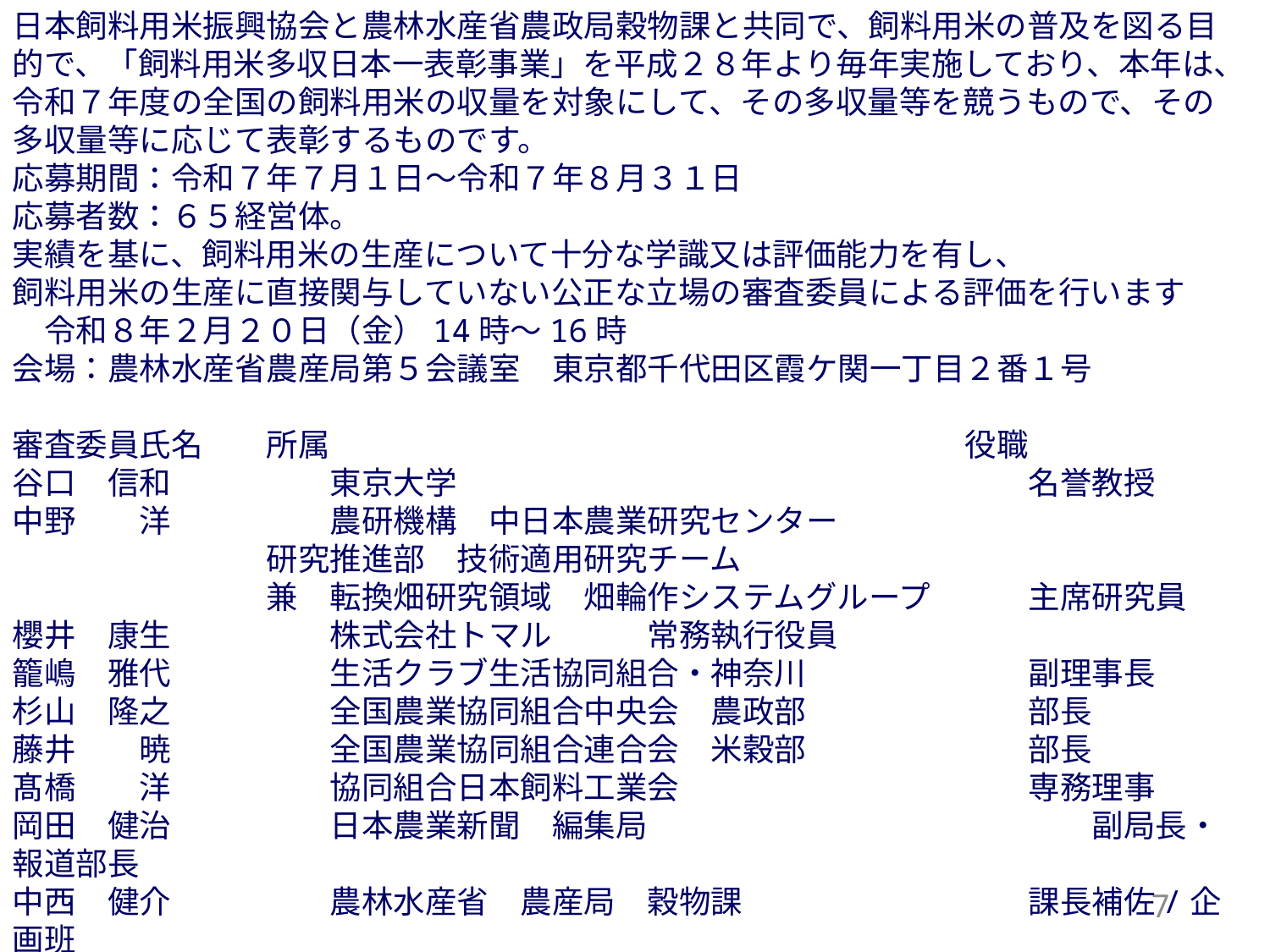

日本飼料用米振興協会と農林水産省農政局穀物課と共同で、飼料用米の普及を図る目的で、「飼料用米多収日本一表彰事業」を平成２８年より毎年実施しており、本年は、令和７年度の全国の飼料用米の収量を対象にして、その多収量等を競うもので、その多収量等に応じて表彰するものです。
応募期間：令和７年７月１日～令和７年８月３１日
応募者数：６５経営体。
実績を基に、飼料用米の生産について十分な学識又は評価能力を有し、
飼料用米の生産に直接関与していない公正な立場の審査委員による評価を行います　　令和８年２月２０日（金）14時～16時
会場：農林水産省農産局第５会議室　東京都千代田区霞ケ関一丁目２番１号

審査委員氏名	所属	　　　　　　　　　　　　　　　　　　役職
谷口　信和	　　東京大学	　　　　　　　　　　　　　　　　名誉教授
中野　　洋	　　農研機構　中日本農業研究センター
　　　　　　　　研究推進部　技術適用研究チーム
　　　　　　　　兼　転換畑研究領域　畑輪作システムグループ	主席研究員
櫻井　康生	　　株式会社トマル	常務執行役員
籠嶋　雅代	　　生活クラブ生活協同組合・神奈川　　　　　	副理事長
杉山　隆之	　　全国農業協同組合中央会　農政部　　　　　	部長
藤井　　暁	　　全国農業協同組合連合会　米穀部　　　　　	部長
髙橋　　洋	　　協同組合日本飼料工業会　　　　　　　　　	専務理事
岡田　健治	　　日本農業新聞　編集局	　　　　　　　　　　副局長・報道部長
中西　健介	　　農林水産省　農産局　穀物課	　　　　　　　　課長補佐/企画班
7